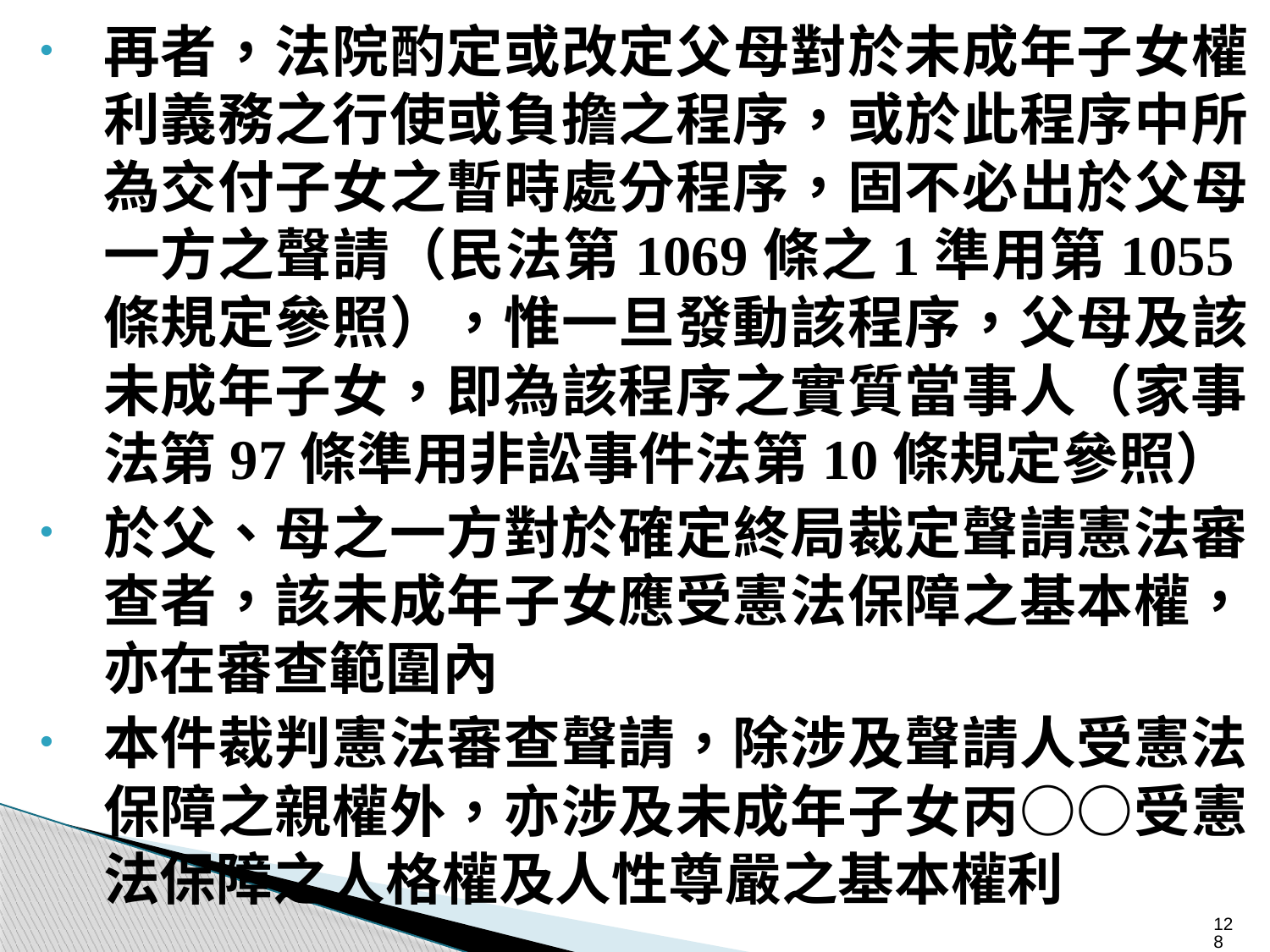

再者，法院酌定或改定父母對於未成年子女權利義務之行使或負擔之程序，或於此程序中所為交付子女之暫時處分程序，固不必出於父母一方之聲請（民法第1069條之1準用第1055條規定參照），惟一旦發動該程序，父母及該未成年子女，即為該程序之實質當事人（家事法第97條準用非訟事件法第10條規定參照）
於父、母之一方對於確定終局裁定聲請憲法審查者，該未成年子女應受憲法保障之基本權，亦在審查範圍內
本件裁判憲法審查聲請，除涉及聲請人受憲法保障之親權外，亦涉及未成年子女丙○○受憲法保障之人格權及人性尊嚴之基本權利
128